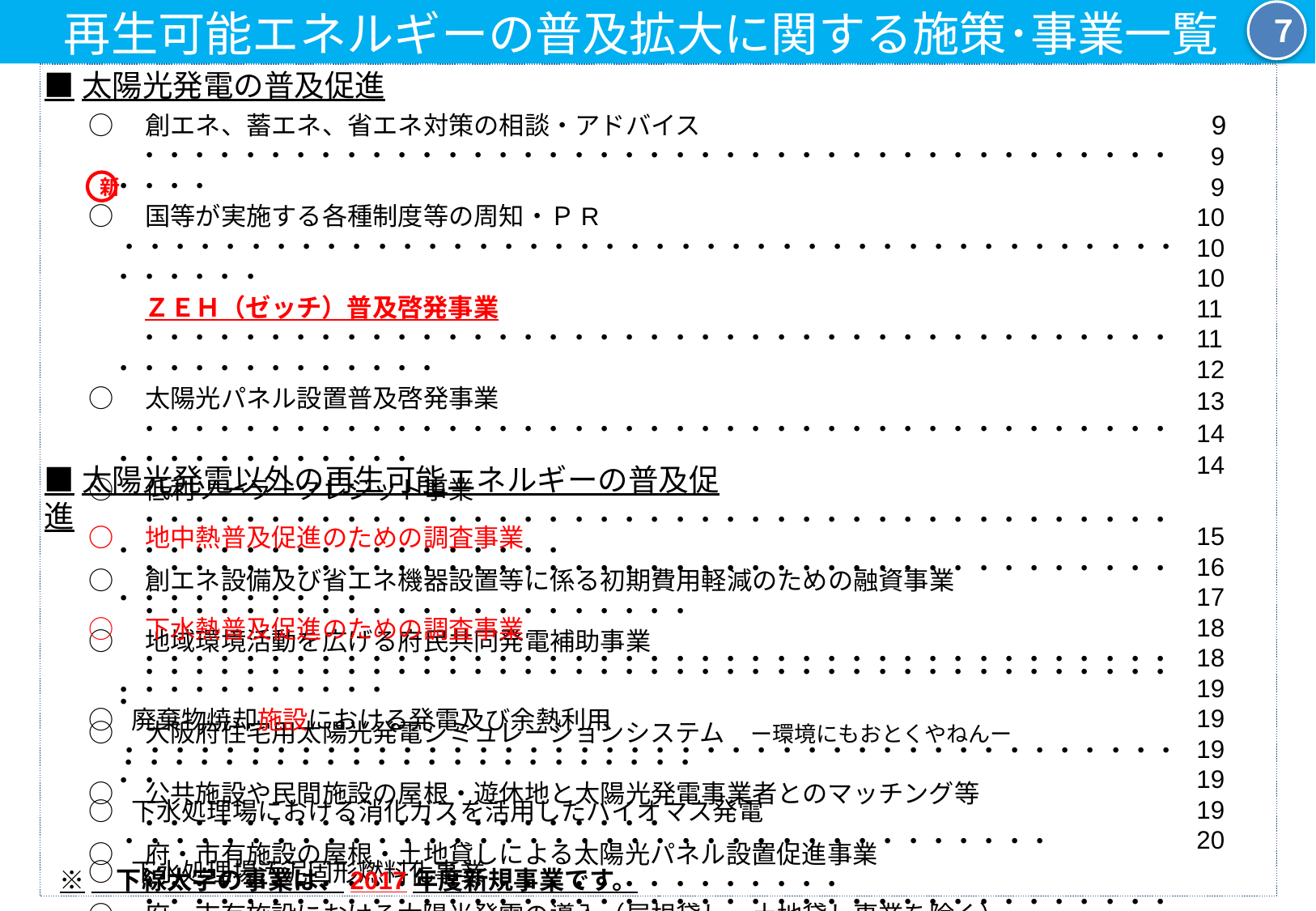

再生可能エネルギーの普及拡大に関する施策･事業一覧
７
■太陽光発電の普及促進
18
○　創エネ、蓄エネ、省エネ対策の相談・アドバイス　・・・・・・・・・・・・・・・・・・・・・・・・・・・・・・・・・・・・・・・・・・・・・
○　国等が実施する各種制度等の周知・ＰR　 ・・・・・・・・・・・・・・・・・・・・・・・・・・・・・・・・・・・・・・・・・・・・・・・・
　 　ＺＥＨ（ゼッチ）普及啓発事業　　・・・・・・・・・・・・・・・・・・・・・・・・・・・・・・・・・・・・・・・・・・・・・・・・・・・・・・
○　太陽光パネル設置普及啓発事業　　・・・・・・・・・・・・・・・・・・・・・・・・・・・・・・・・・・・・・・・・・・・・・・・・・・・・・
○　低利ソーラークレジット事業　　・・・・・・・・・・・・・・・・・・・・・・・・・・・・・・・・・・・・・・・・・・・・・・・・・・・・・・・・・・・
○　創エネ設備及び省エネ機器設置等に係る初期費用軽減のための融資事業　・・・・・・・・・・・・・・・・・・・・・・
○　地域環境活動を広げる府民共同発電補助事業　　・・・・・・・・・・・・・・・・・・・・・・・・・・・・・・・・・・・・・・・・・・
○　大阪府住宅用太陽光発電シミュレーションシステム　ー環境にもおとくやねんー    ・・・・・・・・・・・・・・・・・・・・・・・
○　公共施設や民間施設の屋根・遊休地と太陽光発電事業者とのマッチング等　　・・・・・・・・・・・・・・・・・・・・・
○　府・市有施設の屋根・土地貸しによる太陽光パネル設置促進事業　　・・・・・・・・・・・・・・・・・・・・・・・・・・・・
○　府・市有施設における太陽光発電の導入（屋根貸し・土地貸し事業を除く）　　・・・・・・・・・・・・・・・・・・・
○  その他のフィールドにおける太陽光発電の導入促進　　・・・・・・・・・・・・・・・・・・・・・・・・・・・・・・・・・・・・・・・・
  9
  9
  9
10
10
10
11
11
12
13
14
14
新
■太陽光発電以外の再生可能エネルギーの普及促進
15
16
17
18
18
19
19
19
19
19
20
○　地中熱普及促進のための調査事業　　・・・・・・・・・・・・・・・・・・・・・・・・・・・・・・・・・・・・・・・・・・・・・・・・・・・
○　下水熱普及促進のための調査事業　　・・・・・・・・・・・・・・・・・・・・・・・・・・・・・・・・・・・・・・・・・・・・・・・・・・・・
○  廃棄物焼却施設における発電及び余熱利用    ・・・・・・・・・・・・・・・・・・・・・・・・・・・・・・・・・・・・・・・・・・・・
○  下水処理場における消化ガスを活用したバイオマス発電   ・・・・・・・・・・・・・・・・・・・・・・・・・・・・・・・・・・・・・
○  下水処理場汚泥固形燃料化事業　　・・・・・・・・・・・・・・・・・・・・・・・・・・・・・・・・・・・・・・・・・・・・・・・・・・・・
○  再生可能エネルギーの導入可能性の調査・検討　　・・・・・・・・・・・・・・・・・・・・・・・・・・・・・・・・・・・・・・・・・・
○  上水道施設における小水力発電　　・・・・・・・・・・・・・・・・・・・・・・・・・・・・・・・・・・・・・・・・・・・・・・・・・・・・・・
○  ダムにおける小水力発電の導入検討  ・・・・・・・・・・・・・・・・・・・・・・・・・・・・・・・・・・・・・・・・・・・・・・・・・・・・
○  太陽熱エネルギーの利用促進　　・・・・・・・・・・・・・・・・・・・・・・・・・・・・・・・・・・・・・・・・・・・・・・・・・・・・・・・・・
○  人工光合成を用いた新エネルギー創出の推進　　・・・・・・・・・・・・・・・・・・・・・・・・・・・・・・・・・・・・・・・・・・・・
○  民間資金を活用したエネルギー施策の推進　　・・・・・・・・・・・・・・・・・・・・・・・・・・・・・・・・・・・・・・・・・・・・・・
※　下線太字の事業は、2017年度新規事業です。